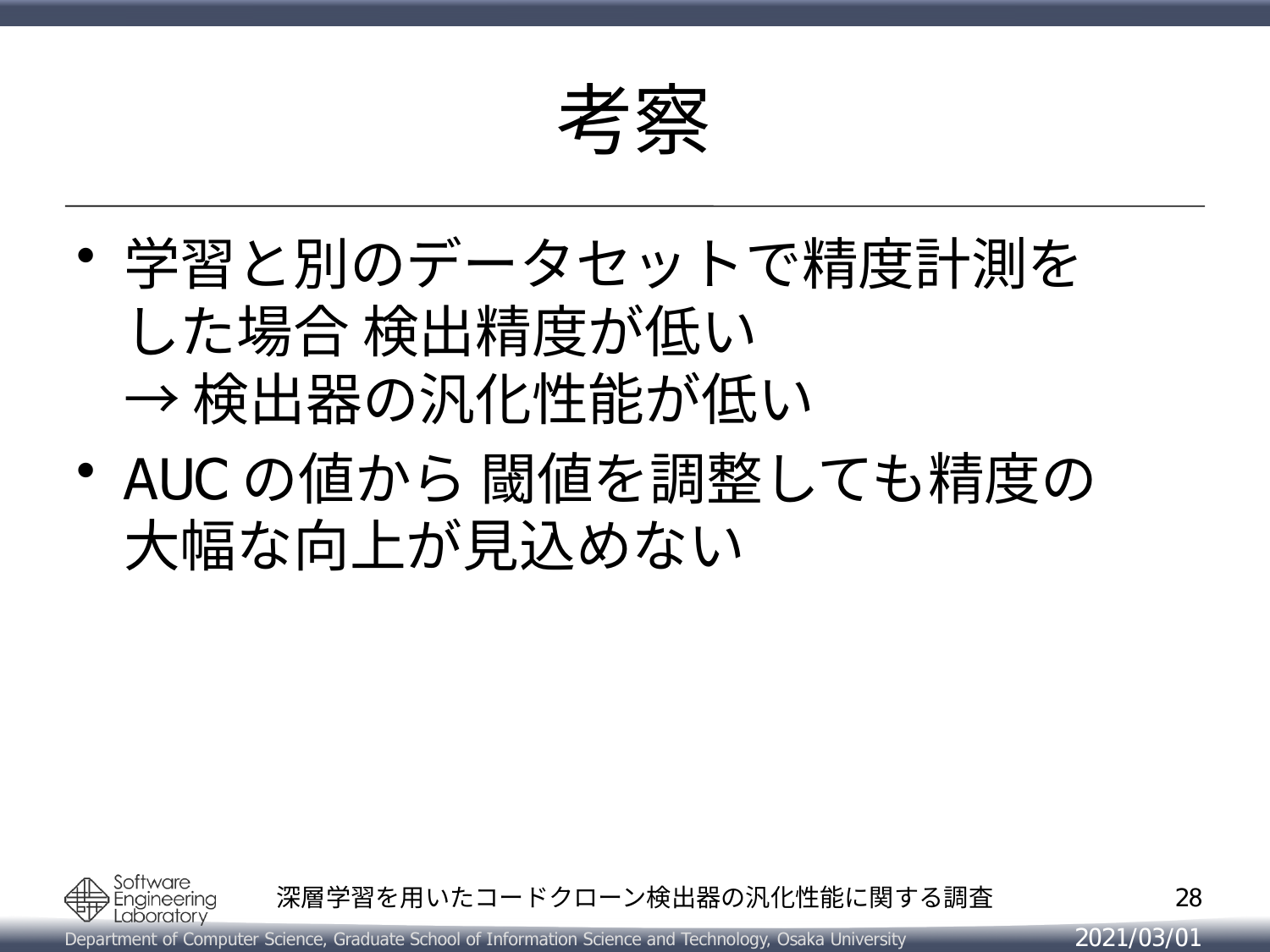

# 考察
学習と別のデータセットで精度計測を
した場合 検出精度が低い
→ 検出器の汎化性能が低い
AUCの値から 閾値を調整しても精度の
大幅な向上が見込めない
28
深層学習を用いたコードクローン検出器の汎化性能に関する調査
2021/03/01